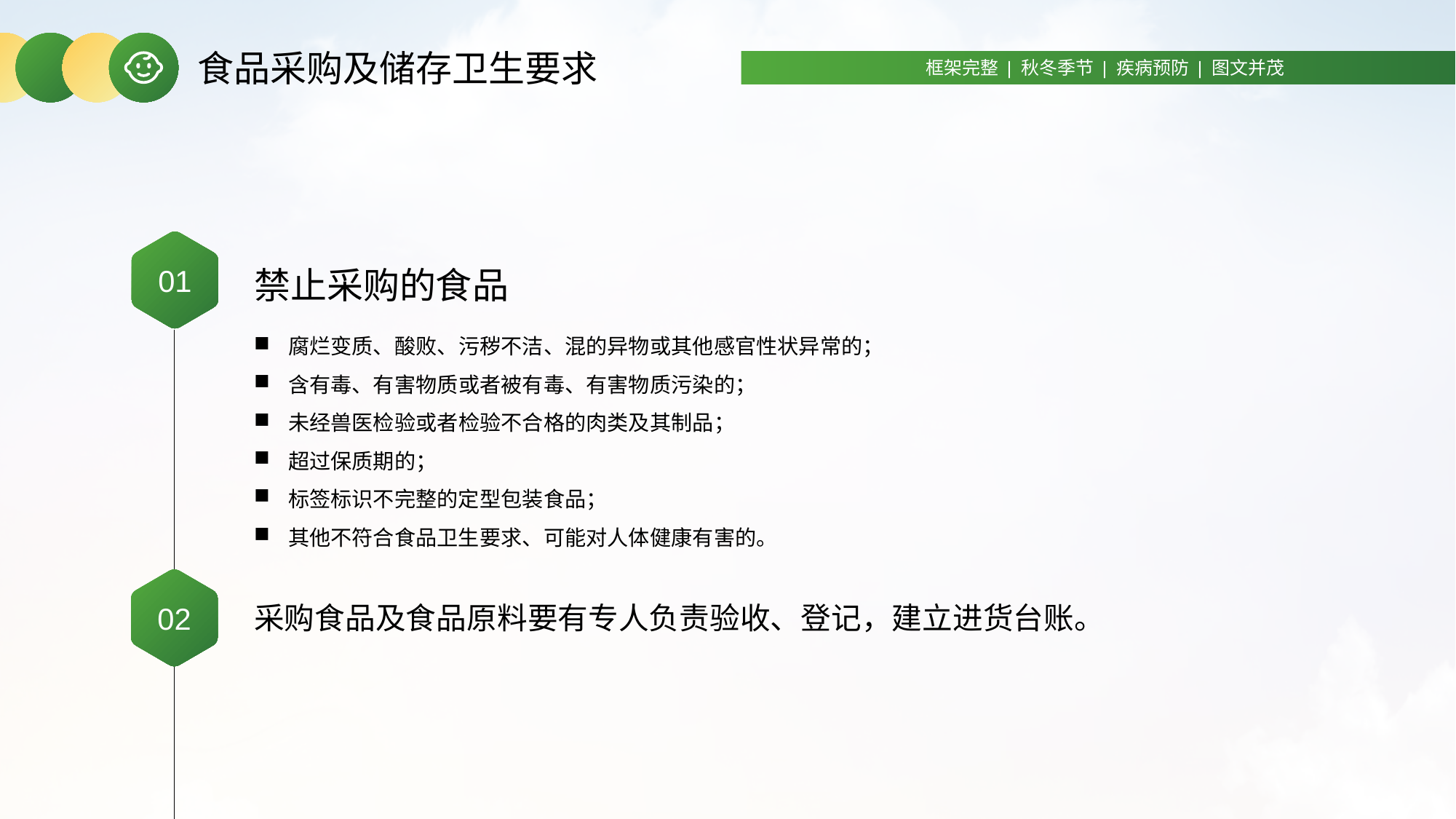

食品采购及储存卫生要求
框架完整 | 秋冬季节 | 疾病预防 | 图文并茂

01

02
禁止采购的食品
腐烂变质、酸败、污秽不洁、混的异物或其他感官性状异常的；
含有毒、有害物质或者被有毒、有害物质污染的；
未经兽医检验或者检验不合格的肉类及其制品；
超过保质期的；
标签标识不完整的定型包装食品；
其他不符合食品卫生要求、可能对人体健康有害的。
采购食品及食品原料要有专人负责验收、登记，建立进货台账。